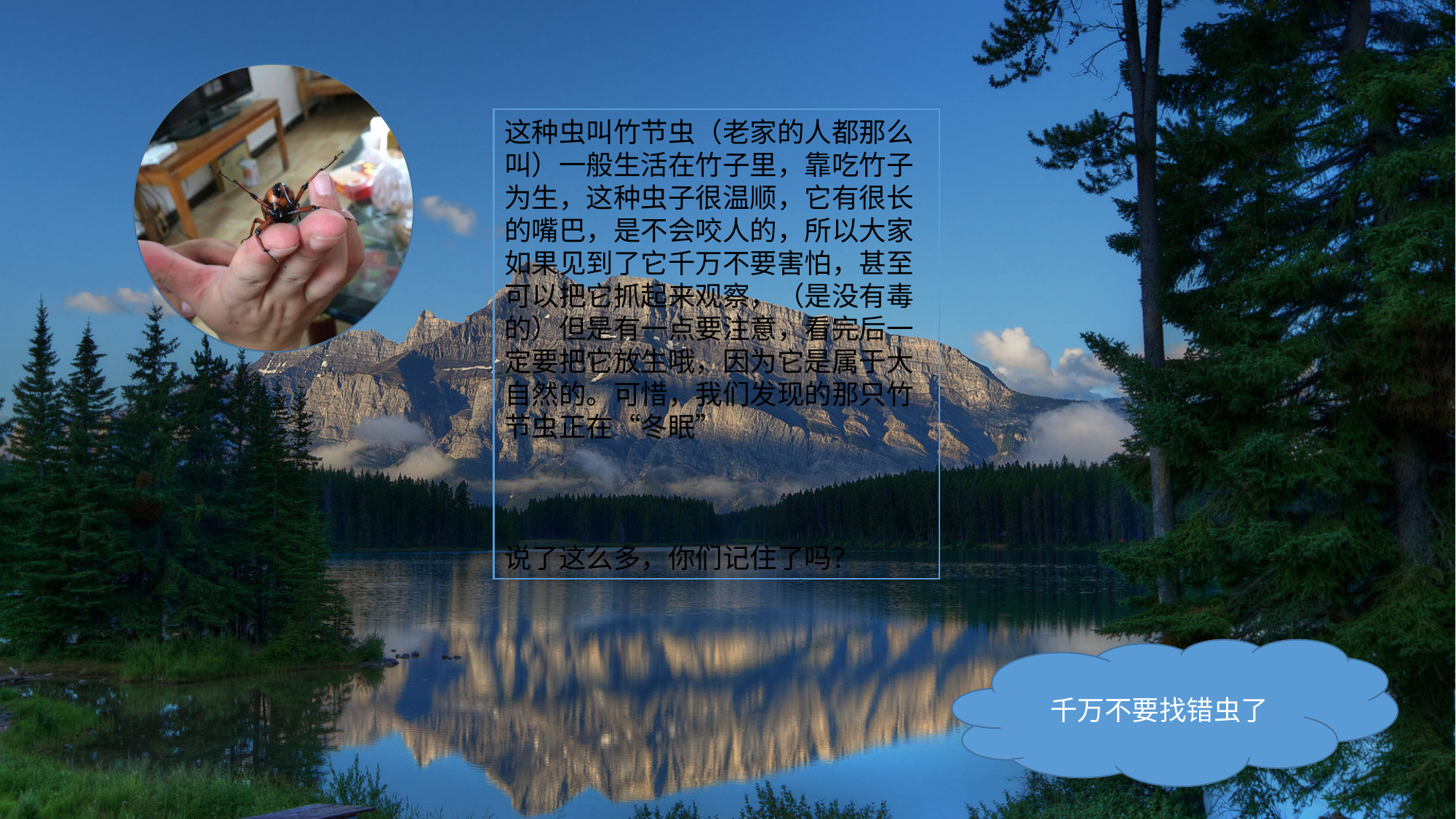

这种虫叫竹节虫（老家的人都那么叫）一般生活在竹子里，靠吃竹子为生，这种虫子很温顺，它有很长的嘴巴，是不会咬人的，所以大家如果见到了它千万不要害怕，甚至可以把它抓起来观察，（是没有毒的）但是有一点要注意，看完后一定要把它放生哦，因为它是属于大自然的。可惜，我们发现的那只竹节虫正在“冬眠”

说了这么多，你们记住了吗？
千万不要找错虫了